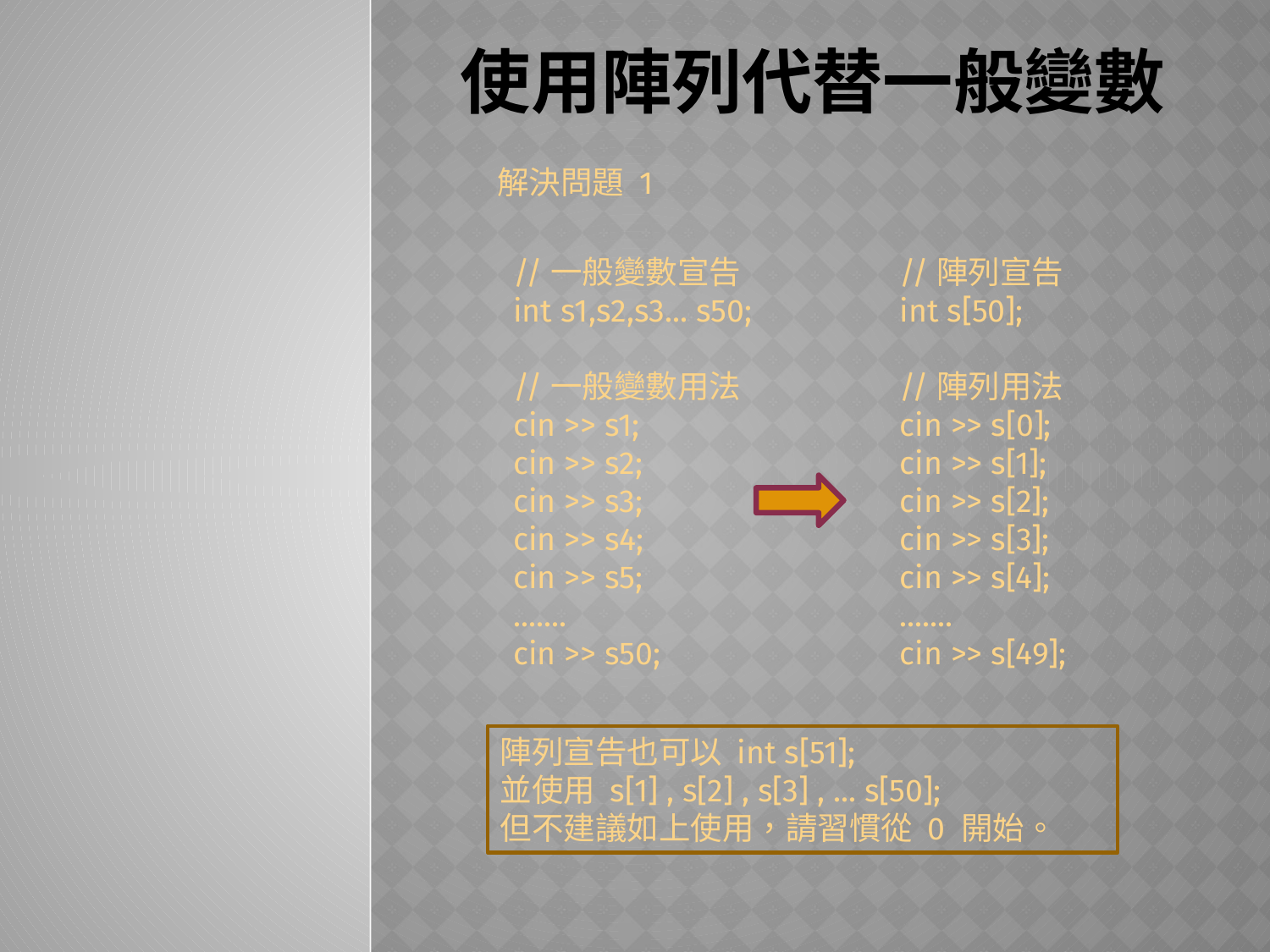

# 使用陣列代替一般變數
解決問題 1
//一般變數宣告
int s1,s2,s3... s50;

//一般變數用法
cin >> s1;
cin >> s2;
cin >> s3;
cin >> s4;
cin >> s5;
.......
cin >> s50;
//陣列宣告
int s[50];

//陣列用法
cin >> s[0];
cin >> s[1];
cin >> s[2];
cin >> s[3];
cin >> s[4];
.......
cin >> s[49];

陣列宣告也可以 int s[51];
並使用 s[1] , s[2] , s[3] , ... s[50];
但不建議如上使用，請習慣從 0 開始。